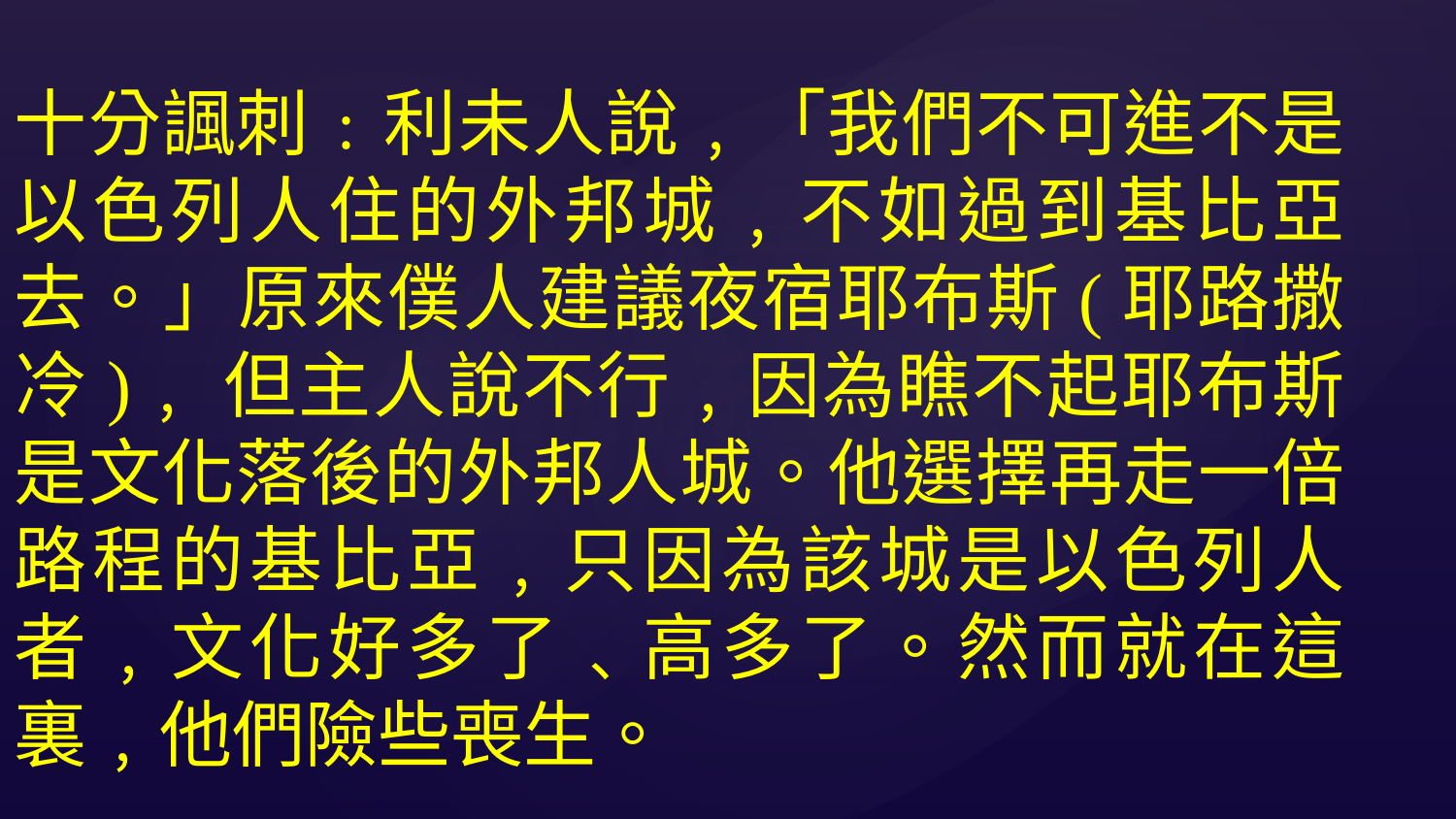

十分諷刺﹕利未人說﹐「我們不可進不是以色列人住的外邦城﹐不如過到基比亞去。」原來僕人建議夜宿耶布斯(耶路撒冷)﹐但主人說不行﹐因為瞧不起耶布斯是文化落後的外邦人城。他選擇再走一倍路程的基比亞﹐只因為該城是以色列人者﹐文化好多了﹑高多了。然而就在這裏﹐他們險些喪生。